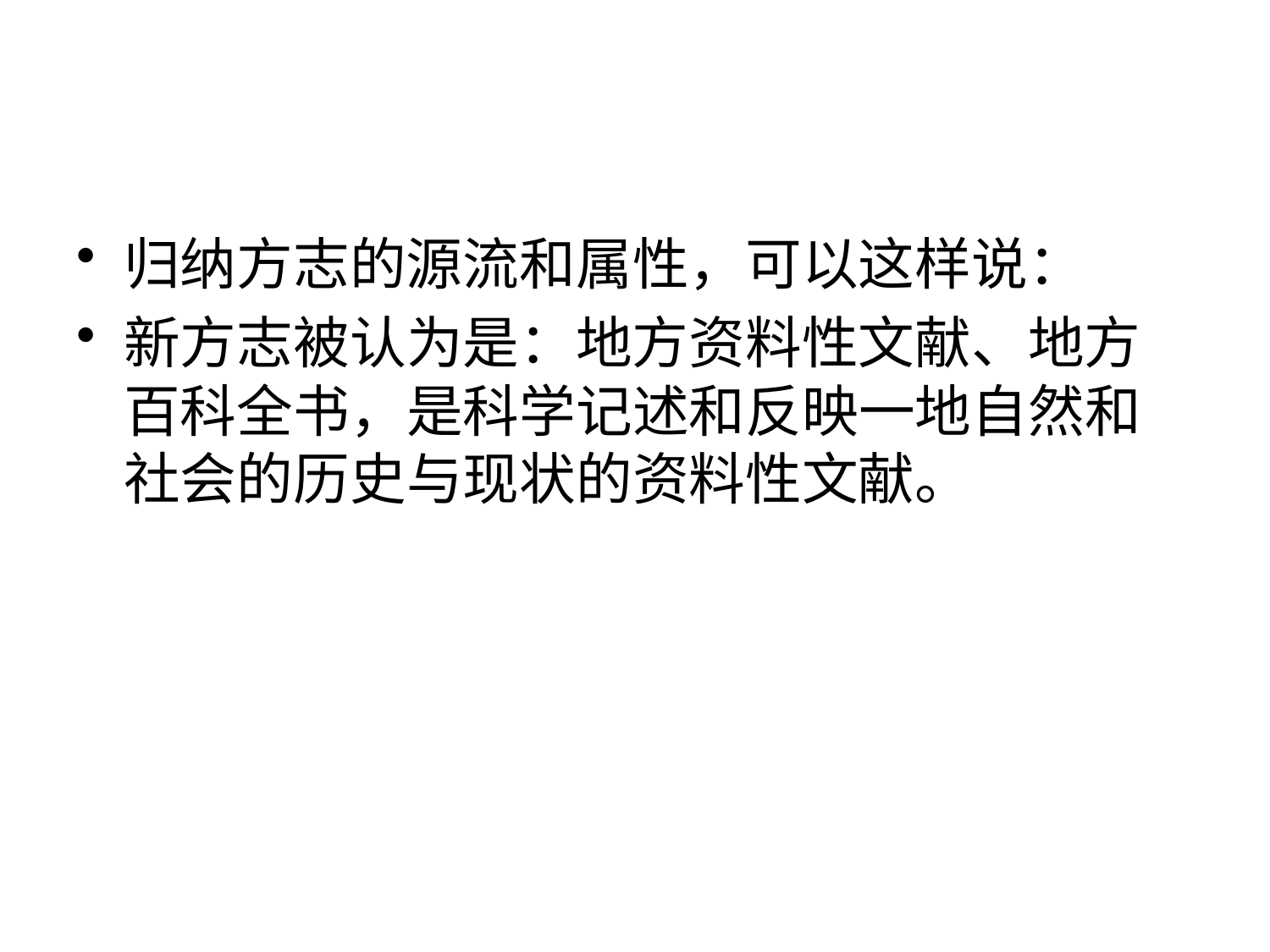

归纳方志的源流和属性，可以这样说：
新方志被认为是：地方资料性文献、地方百科全书，是科学记述和反映一地自然和社会的历史与现状的资料性文献。